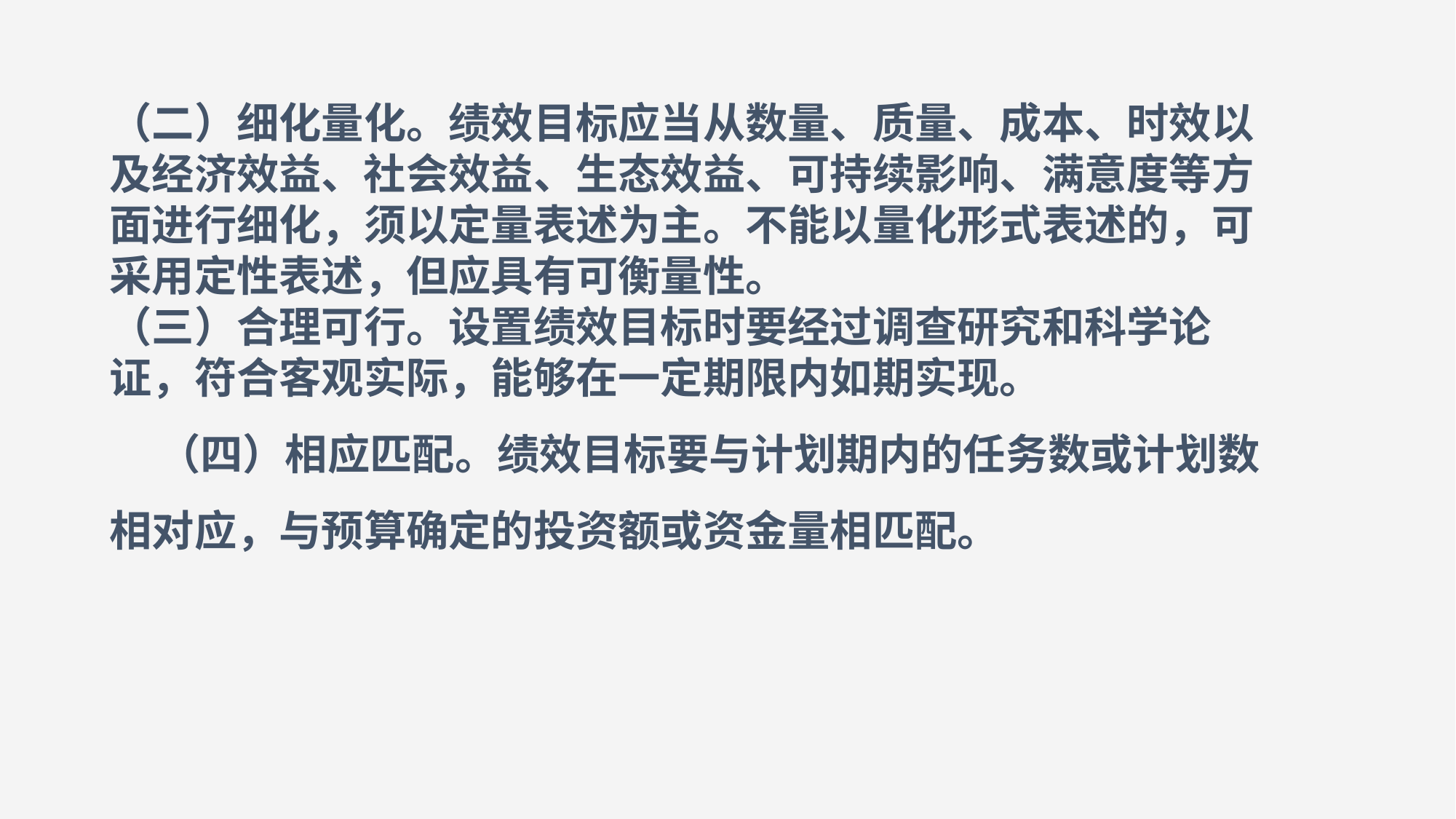

（二）细化量化。绩效目标应当从数量、质量、成本、时效以及经济效益、社会效益、生态效益、可持续影响、满意度等方面进行细化，须以定量表述为主。不能以量化形式表述的，可采用定性表述，但应具有可衡量性。（三）合理可行。设置绩效目标时要经过调查研究和科学论证，符合客观实际，能够在一定期限内如期实现。（四）相应匹配。绩效目标要与计划期内的任务数或计划数相对应，与预算确定的投资额或资金量相匹配。